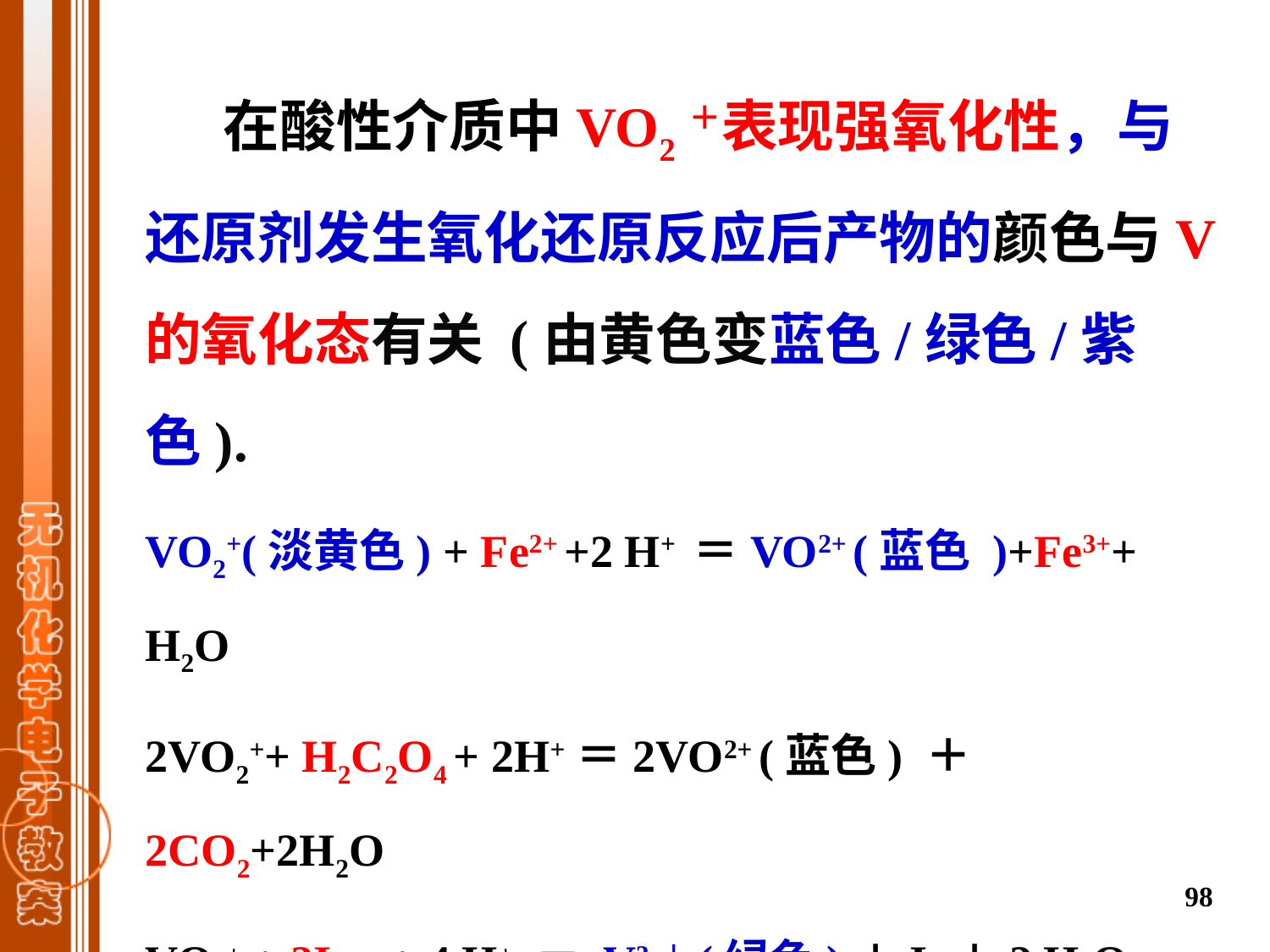

在酸性介质中VO2＋表现强氧化性，与还原剂发生氧化还原反应后产物的颜色与V的氧化态有关 (由黄色变蓝色/绿色/紫色).
VO2+(淡黄色) + Fe2+ +2 H+ ＝VO2+ (蓝色 )+Fe3++ H2O
2VO2++ H2C2O4 + 2H+＝2VO2+ (蓝色) ＋ 2CO2+2H2O
VO2+ + 2I－ + 4 H+ ＝ V3＋(绿色)＋I2＋2 H2O
2 VO2+ + 3 Zn + 8 H+ ＝2 V2＋(紫色)＋3Zn2＋＋4 H2O
      ——用于氧化-还原法测定钒的含量
98